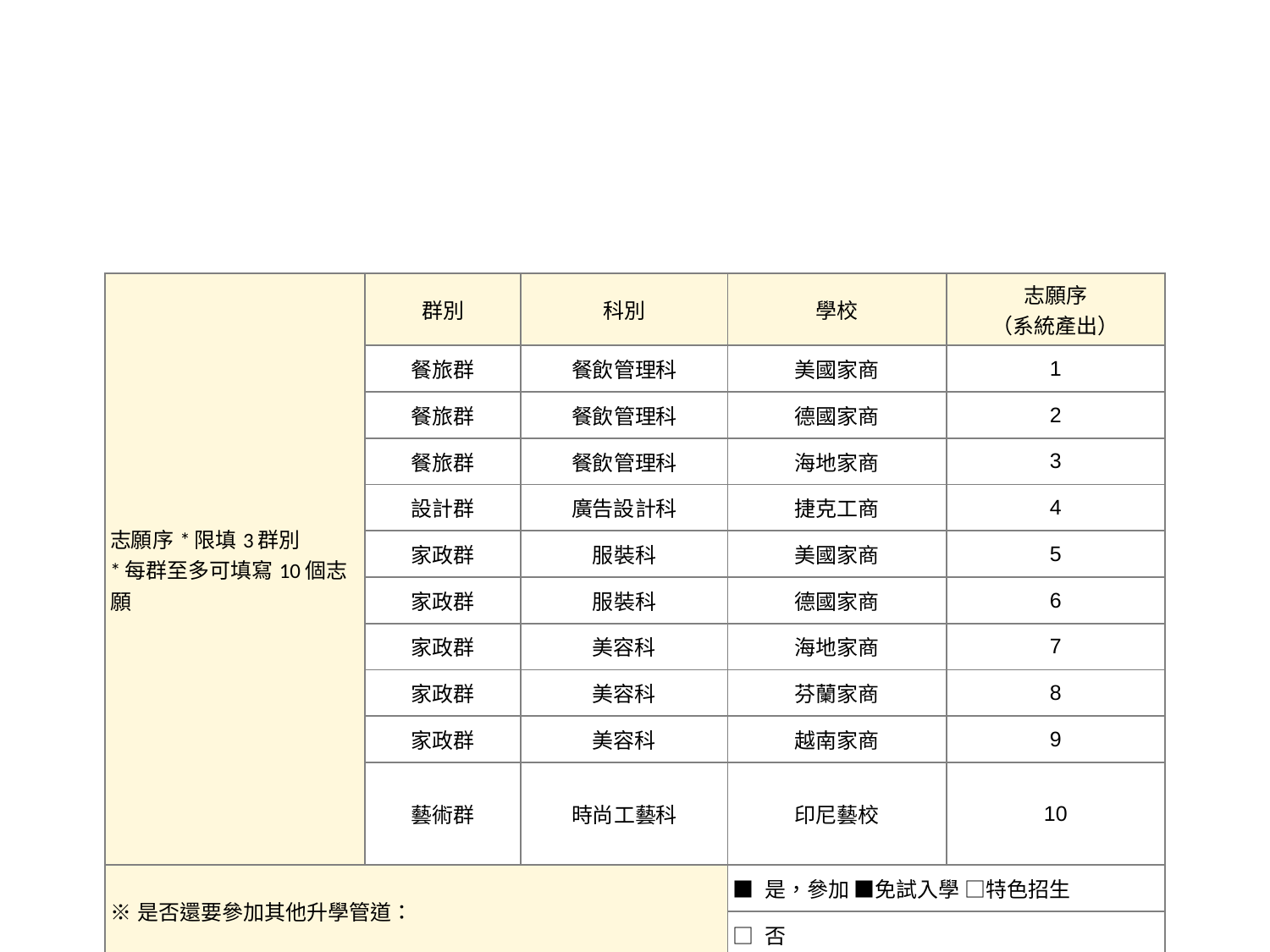

#
| 志願序\*限填3群別 \*每群至多可填寫10個志願 | 群別 | 科別 | 學校 | 志願序 （系統產出） |
| --- | --- | --- | --- | --- |
|  | 餐旅群 | 餐飲管理科 | 美國家商 | 1 |
|  | 餐旅群 | 餐飲管理科 | 德國家商 | 2 |
|  | 餐旅群 | 餐飲管理科 | 海地家商 | 3 |
|  | 設計群 | 廣告設計科 | 捷克工商 | 4 |
|  | 家政群 | 服裝科 | 美國家商 | 5 |
|  | 家政群 | 服裝科 | 德國家商 | 6 |
|  | 家政群 | 美容科 | 海地家商 | 7 |
|  | 家政群 | 美容科 | 芬蘭家商 | 8 |
|  | 家政群 | 美容科 | 越南家商 | 9 |
|  | 藝術群 | 時尚工藝科 | 印尼藝校 | 10 |
| ※是否還要參加其他升學管道： |  |  | ■ 是，參加 ■免試入學 □特色招生 |  |
|  |  |  | □ 否 |  |